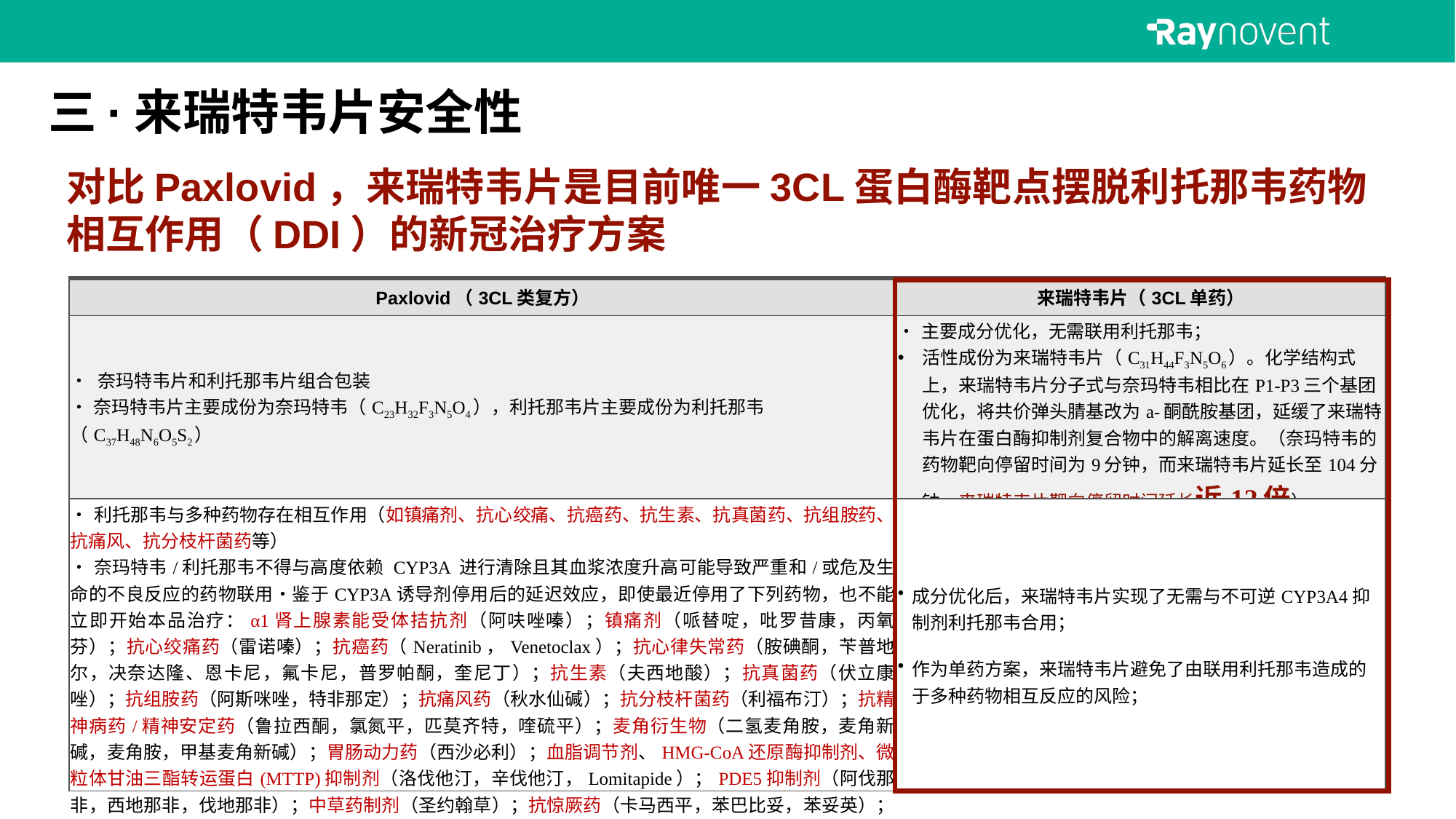

# 三·来瑞特韦片安全性
对比Paxlovid，来瑞特韦片是目前唯一3CL蛋白酶靶点摆脱利托那韦药物相互作用（DDI）的新冠治疗方案
| Paxlovid（3CL类复方） | 来瑞特韦片（3CL单药） |
| --- | --- |
| • 奈玛特韦片和利托那韦片组合包装 •奈玛特韦片主要成份为奈玛特韦（C23H32F3N5O4），利托那韦片主要成份为利托那韦（C37H48N6O5S2） | •主要成分优化，无需联用利托那韦； 活性成份为来瑞特韦片（C31H44F3N5O6）。化学结构式上，来瑞特韦片分子式与奈玛特韦相比在P1-P3三个基团优化，将共价弹头腈基改为a-酮酰胺基团，延缓了来瑞特韦片在蛋白酶抑制剂复合物中的解离速度。（奈玛特韦的药物靶向停留时间为9分钟，而来瑞特韦片延长至104分钟，来瑞特韦片靶向停留时间延长近12倍）。 |
| •利托那韦与多种药物存在相互作用（如镇痛剂、抗心绞痛、抗癌药、抗生素、抗真菌药、抗组胺药、抗痛风、抗分枝杆菌药等） •奈玛特韦/利托那韦不得与高度依赖 CYP3A 进行清除且其血浆浓度升高可能导致严重和/或危及生命的不良反应的药物联用•鉴于CYP3A诱导剂停用后的延迟效应，即使最近停用了下列药物，也不能立即开始本品治疗：α1肾上腺素能受体拮抗剂（阿呋唑嗪）；镇痛剂（哌替啶，吡罗昔康，丙氧芬）；抗心绞痛药（雷诺嗪）；抗癌药（Neratinib，Venetoclax）；抗心律失常药（胺碘酮，苄普地尔，决奈达隆、恩卡尼，氟卡尼，普罗帕酮，奎尼丁）；抗生素（夫西地酸）；抗真菌药（伏立康唑）；抗组胺药（阿斯咪唑，特非那定）；抗痛风药（秋水仙碱）；抗分枝杆菌药（利福布汀）；抗精神病药/精神安定药（鲁拉西酮，氯氮平，匹莫齐特，喹硫平）；麦角衍生物（二氢麦角胺，麦角新碱，麦角胺，甲基麦角新碱）；胃肠动力药（西沙必利）；血脂调节剂、HMG-CoA还原酶抑制剂、微粒体甘油三酯转运蛋白(MTTP)抑制剂（洛伐他汀，辛伐他汀，Lomitapide）；PDE5抑制剂（阿伐那非，西地那非，伐地那非）；中草药制剂（圣约翰草）；抗惊厥药（卡马西平，苯巴比妥，苯妥英）；抗感染药（利福平） | 成分优化后，来瑞特韦片实现了无需与不可逆CYP3A4抑制剂利托那韦合用； 作为单药方案，来瑞特韦片避免了由联用利托那韦造成的于多种药物相互反应的风险； |